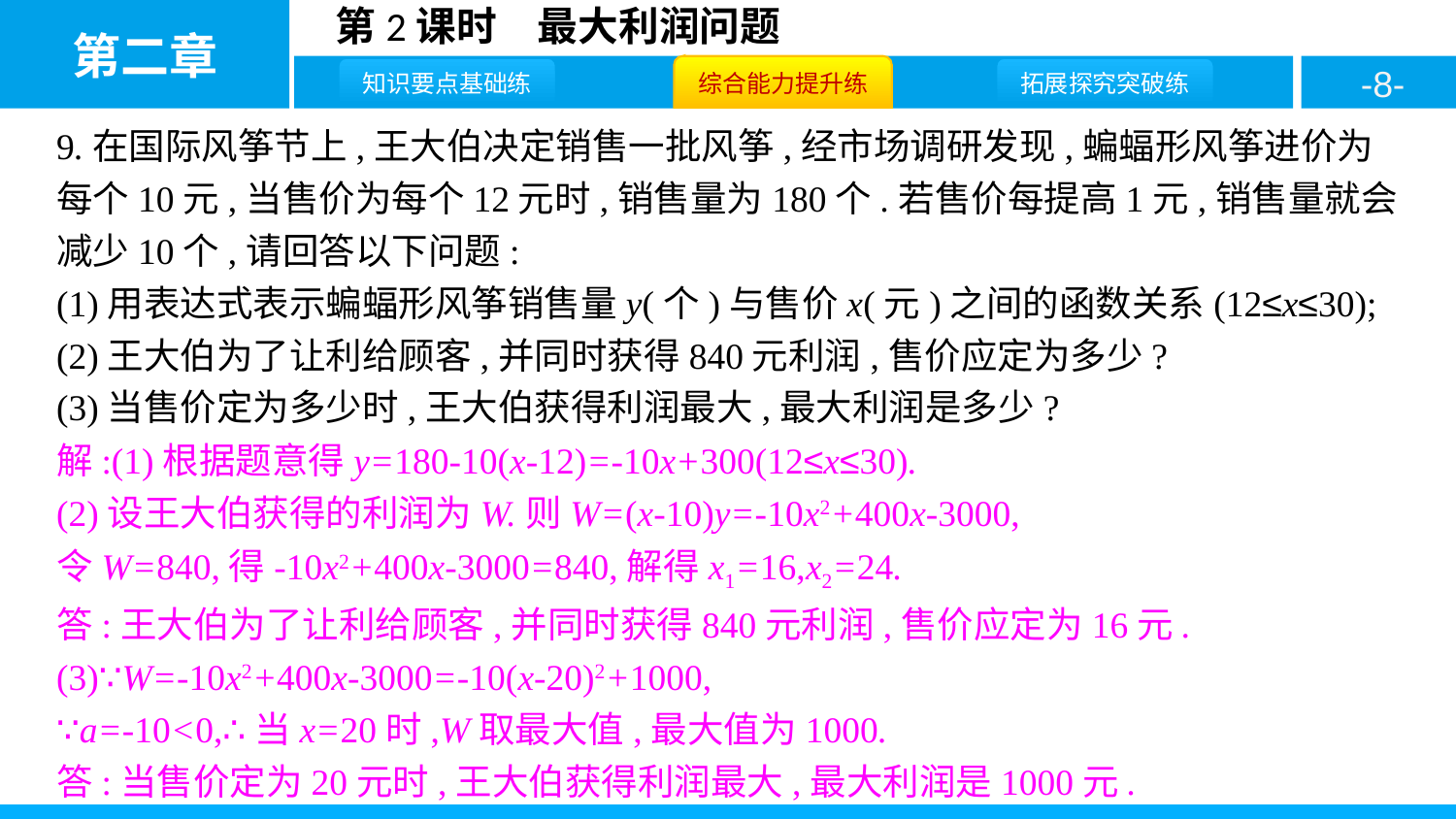

9.在国际风筝节上,王大伯决定销售一批风筝,经市场调研发现,蝙蝠形风筝进价为每个10元,当售价为每个12元时,销售量为180个.若售价每提高1元,销售量就会减少10个,请回答以下问题:
(1)用表达式表示蝙蝠形风筝销售量y(个)与售价x(元)之间的函数关系(12≤x≤30);
(2)王大伯为了让利给顾客,并同时获得840元利润,售价应定为多少?
(3)当售价定为多少时,王大伯获得利润最大,最大利润是多少?
解:(1)根据题意得y=180-10(x-12)=-10x+300(12≤x≤30).
(2)设王大伯获得的利润为W.则W=(x-10)y=-10x2+400x-3000,
令W=840,得-10x2+400x-3000=840,解得x1=16,x2=24.
答:王大伯为了让利给顾客,并同时获得840元利润,售价应定为16元.
(3)∵W=-10x2+400x-3000=-10(x-20)2+1000,
∵a=-10<0,∴当x=20时,W取最大值,最大值为1000.
答:当售价定为20元时,王大伯获得利润最大,最大利润是1000元.